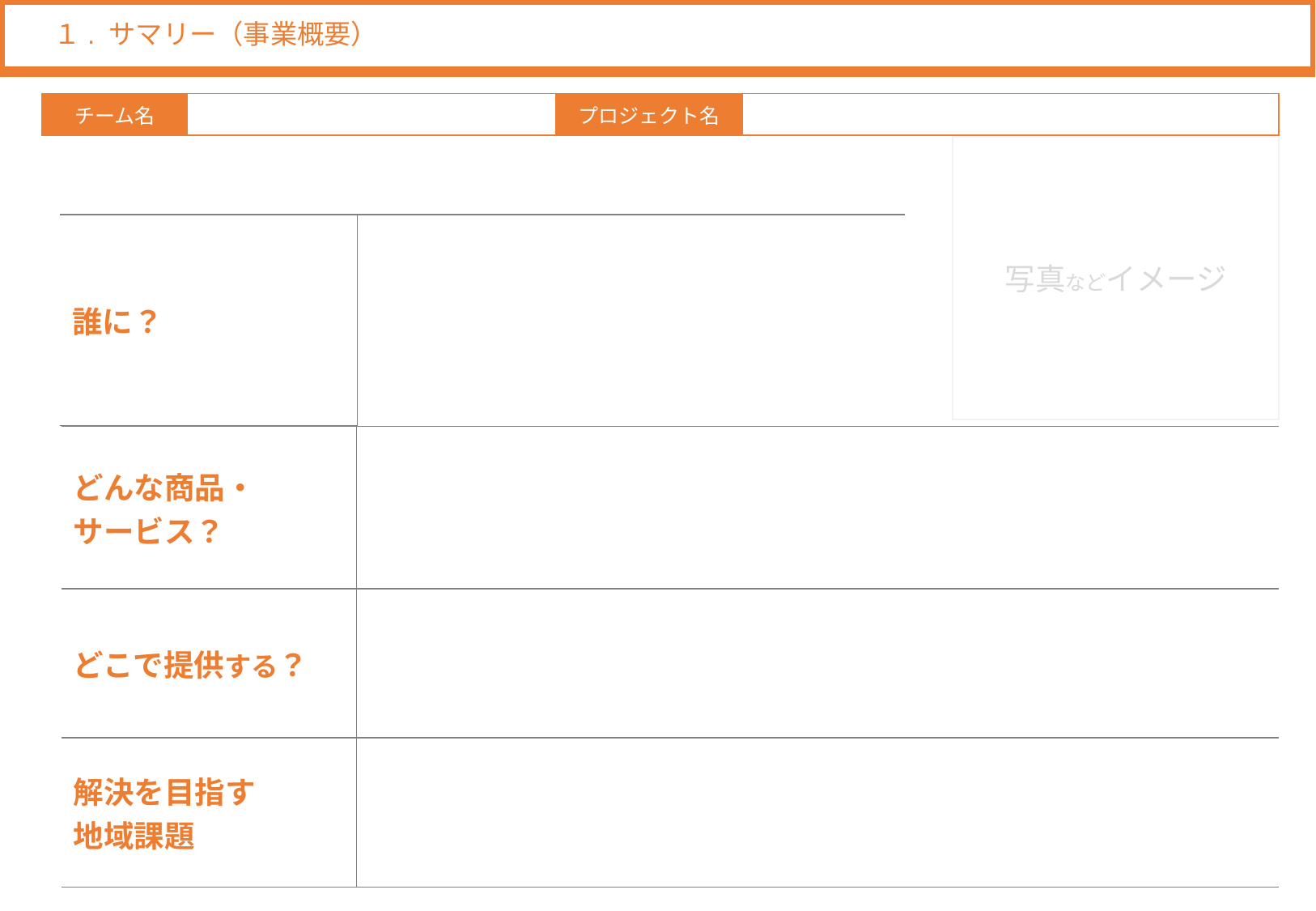

１. サマリー（事業概要）

写真などイメージ
| 誰に？ |  |
| --- | --- |
| どんな商品・ サービス？ |  |
| --- | --- |
| どこで提供する？ |  |
| 解決を目指す 地域課題 |  |